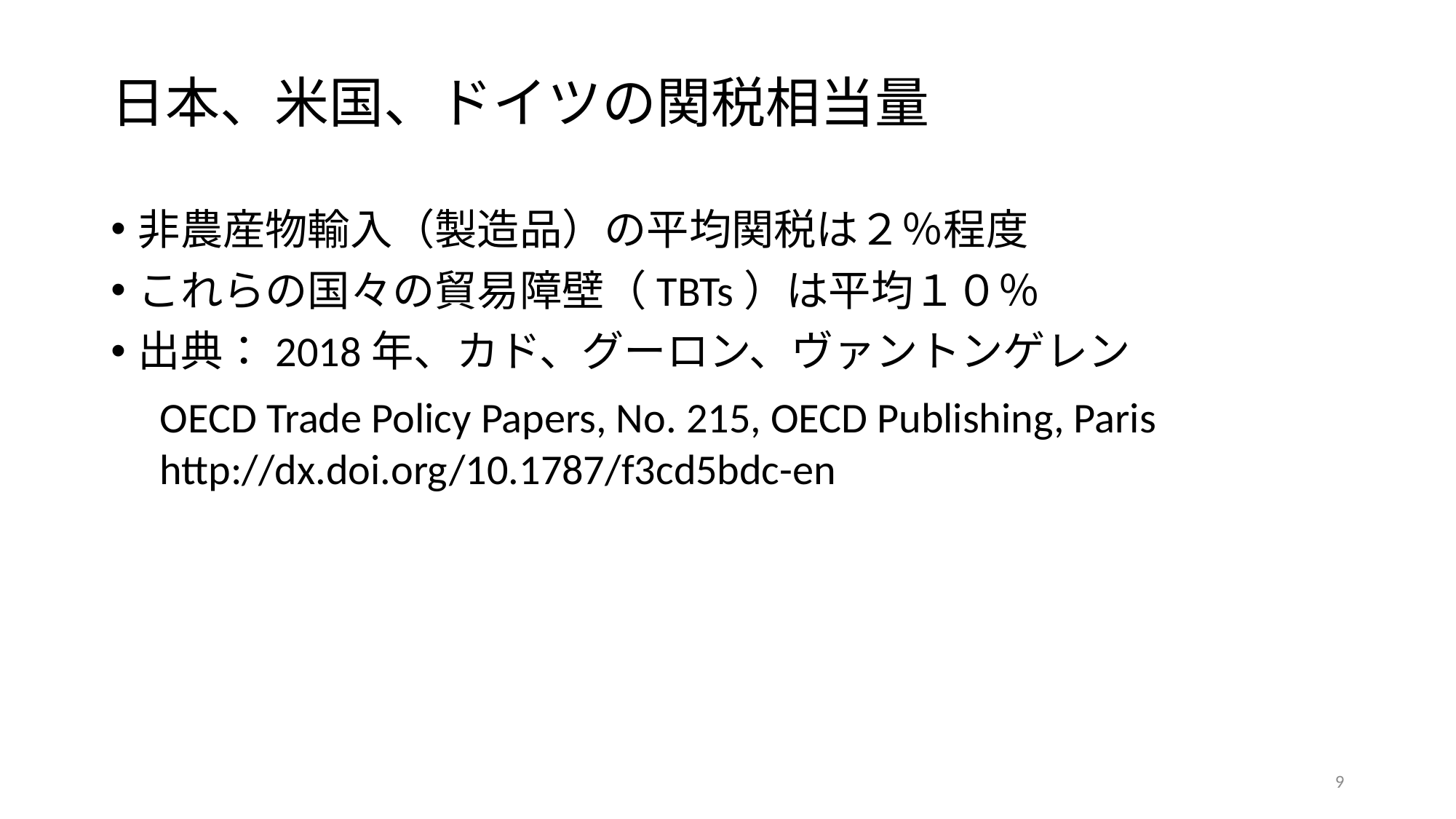

# 日本、米国、ドイツの関税相当量
非農産物輸入（製造品）の平均関税は２％程度
これらの国々の貿易障壁（TBTs）は平均１０％
出典：2018年、カド、グーロン、ヴァントンゲレン
OECD Trade Policy Papers, No. 215, OECD Publishing, Paris http://dx.doi.org/10.1787/f3cd5bdc-en
9